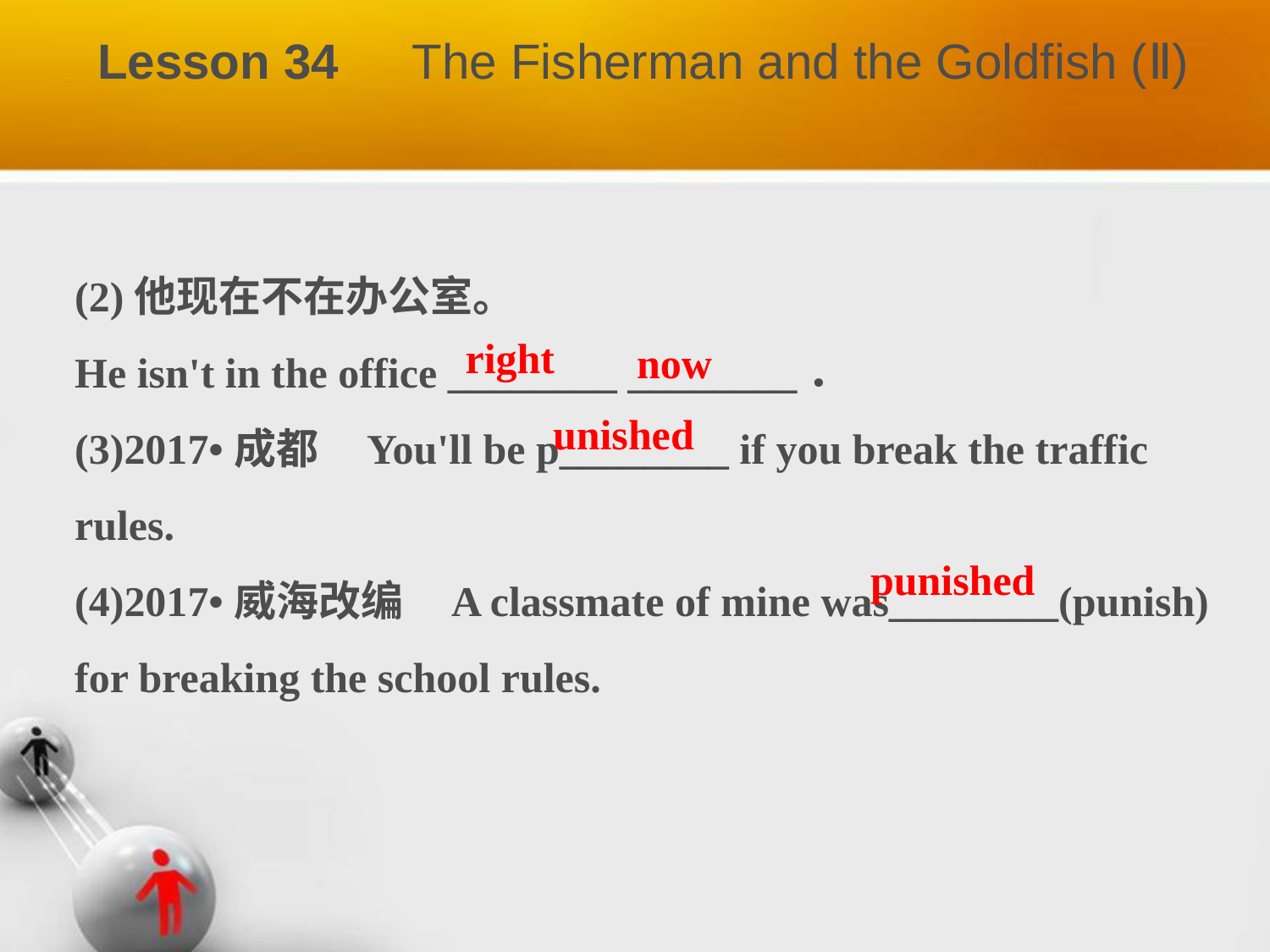

Lesson 34　The Fisherman and the Goldfish (Ⅱ)
(2)他现在不在办公室。
He isn't in the office ________ ________．
(3)2017•成都    You'll be p________ if you break the traffic rules.
(4)2017•威海改编    A classmate of mine was________(punish) for breaking the school rules.
right
now
unished
punished